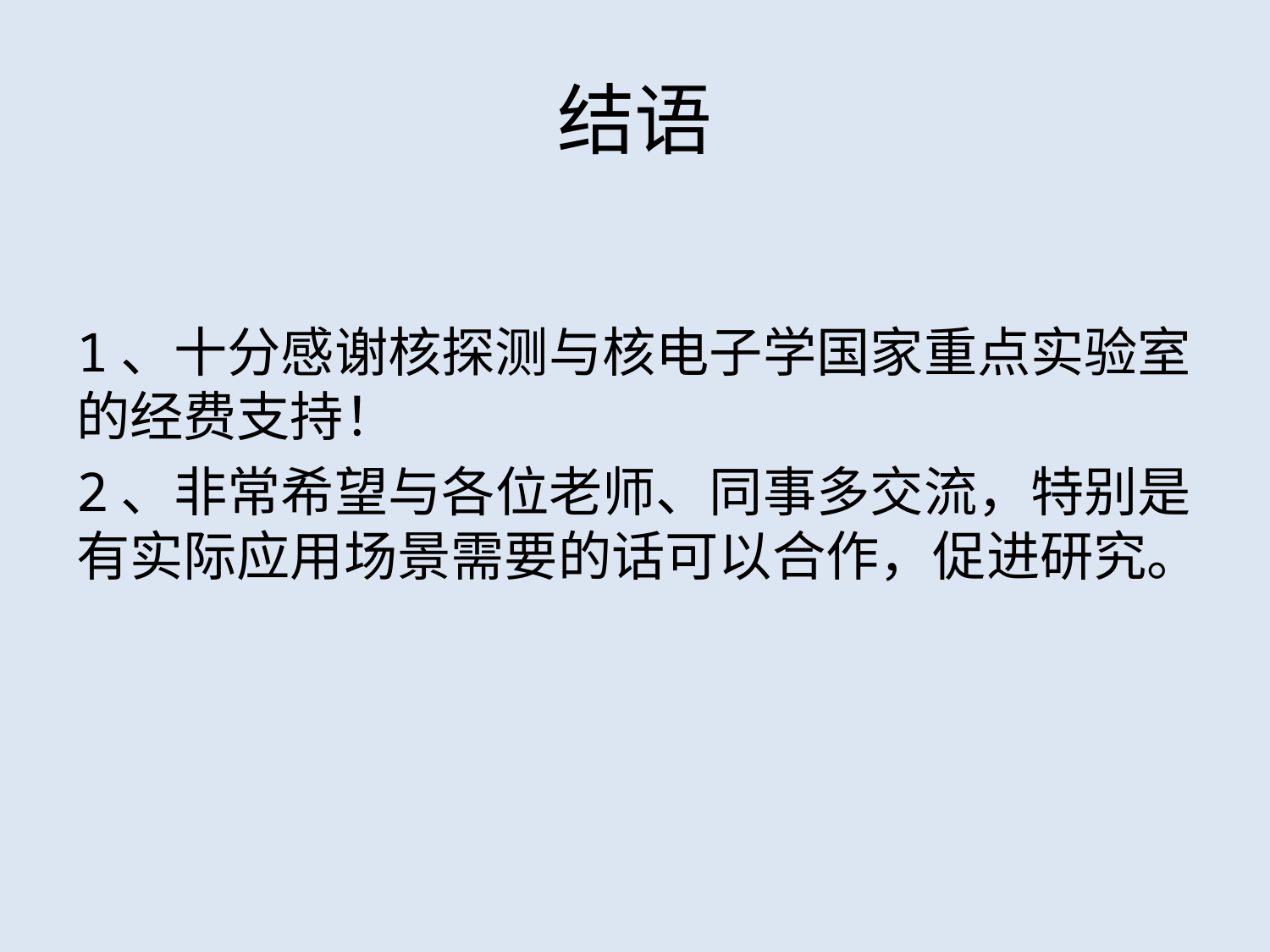

# 结语
1、十分感谢核探测与核电子学国家重点实验室的经费支持！
2、非常希望与各位老师、同事多交流，特别是有实际应用场景需要的话可以合作，促进研究。